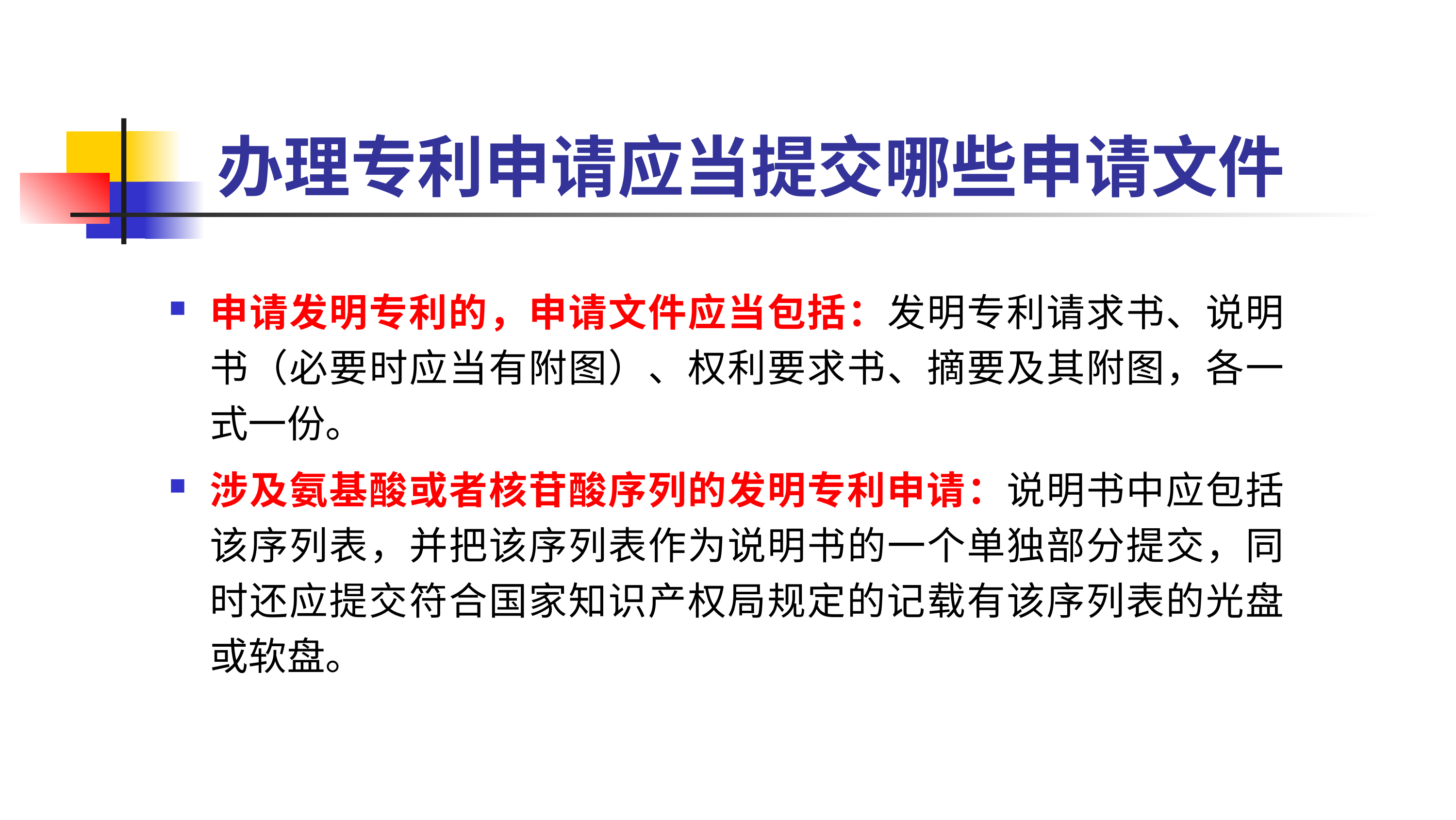

# 办理专利申请应当提交哪些申请文件
申请发明专利的，申请文件应当包括：发明专利请求书、说明书（必要时应当有附图）、权利要求书、摘要及其附图，各一式一份。
涉及氨基酸或者核苷酸序列的发明专利申请：说明书中应包括该序列表，并把该序列表作为说明书的一个单独部分提交，同时还应提交符合国家知识产权局规定的记载有该序列表的光盘或软盘。